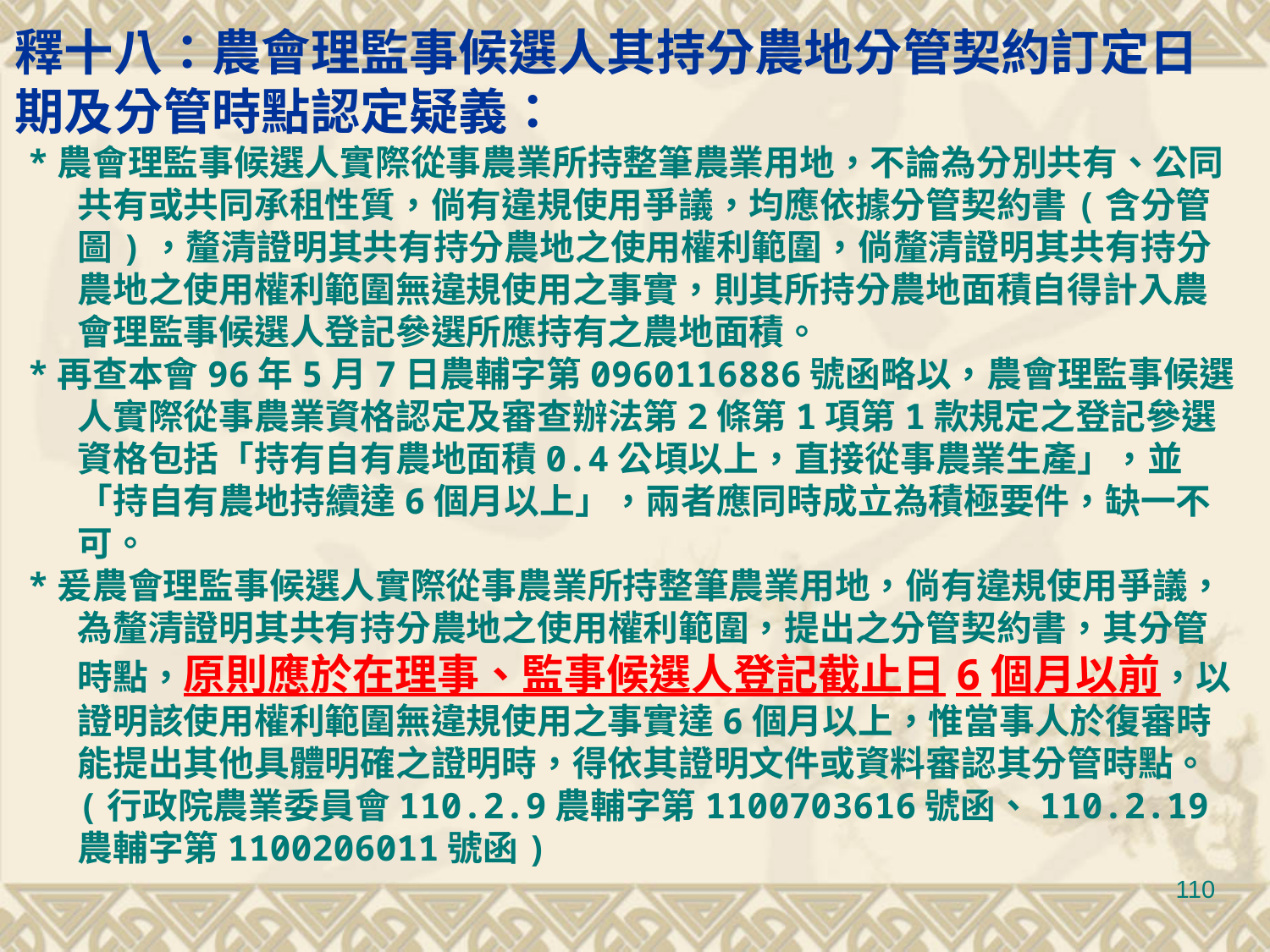

釋十八：農會理監事候選人其持分農地分管契約訂定日期及分管時點認定疑義：
*農會理監事候選人實際從事農業所持整筆農業用地，不論為分別共有、公同共有或共同承租性質，倘有違規使用爭議，均應依據分管契約書(含分管圖)，釐清證明其共有持分農地之使用權利範圍，倘釐清證明其共有持分農地之使用權利範圍無違規使用之事實，則其所持分農地面積自得計入農會理監事候選人登記參選所應持有之農地面積。
*再查本會96年5月7日農輔字第0960116886號函略以，農會理監事候選人實際從事農業資格認定及審查辦法第2條第1項第1款規定之登記參選資格包括「持有自有農地面積0.4公頃以上，直接從事農業生產」，並「持自有農地持續達6個月以上」，兩者應同時成立為積極要件，缺一不可。
*爰農會理監事候選人實際從事農業所持整筆農業用地，倘有違規使用爭議，為釐清證明其共有持分農地之使用權利範圍，提出之分管契約書，其分管時點，原則應於在理事、監事候選人登記截止日6個月以前，以證明該使用權利範圍無違規使用之事實達6個月以上，惟當事人於復審時能提出其他具體明確之證明時，得依其證明文件或資料審認其分管時點。(行政院農業委員會110.2.9農輔字第1100703616號函、110.2.19農輔字第1100206011號函)

110